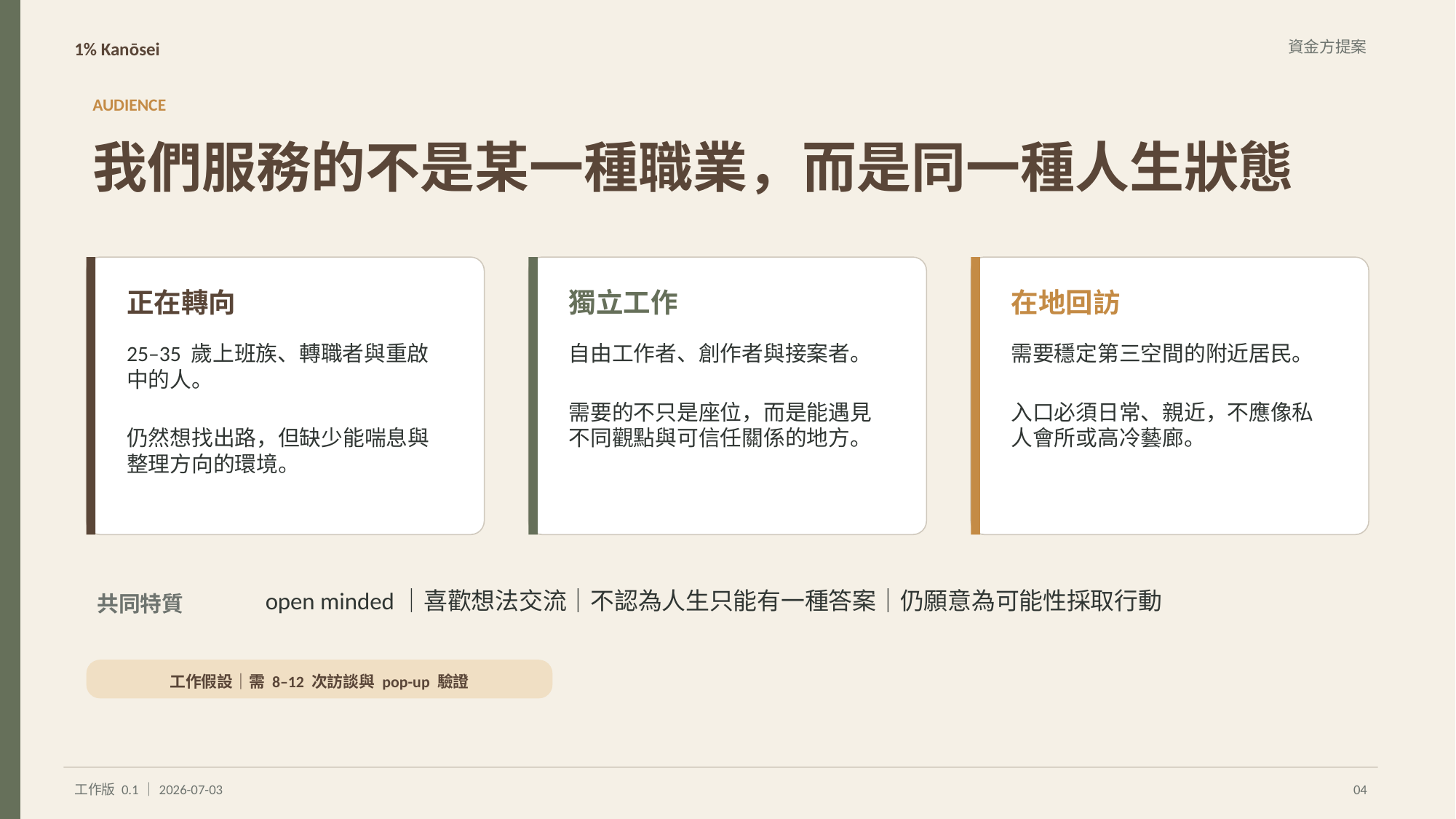

1% Kanōsei
資金方提案
AUDIENCE
我們服務的不是某一種職業，而是同一種人生狀態

正在轉向
獨立工作
在地回訪
25–35 歲上班族、轉職者與重啟中的人。

仍然想找出路，但缺少能喘息與整理方向的環境。
自由工作者、創作者與接案者。

需要的不只是座位，而是能遇見不同觀點與可信任關係的地方。
需要穩定第三空間的附近居民。

入口必須日常、親近，不應像私人會所或高冷藝廊。
open minded｜喜歡想法交流｜不認為人生只能有一種答案｜仍願意為可能性採取行動
共同特質

工作假設｜需 8–12 次訪談與 pop-up 驗證

工作版 0.1｜2026-07-03
04